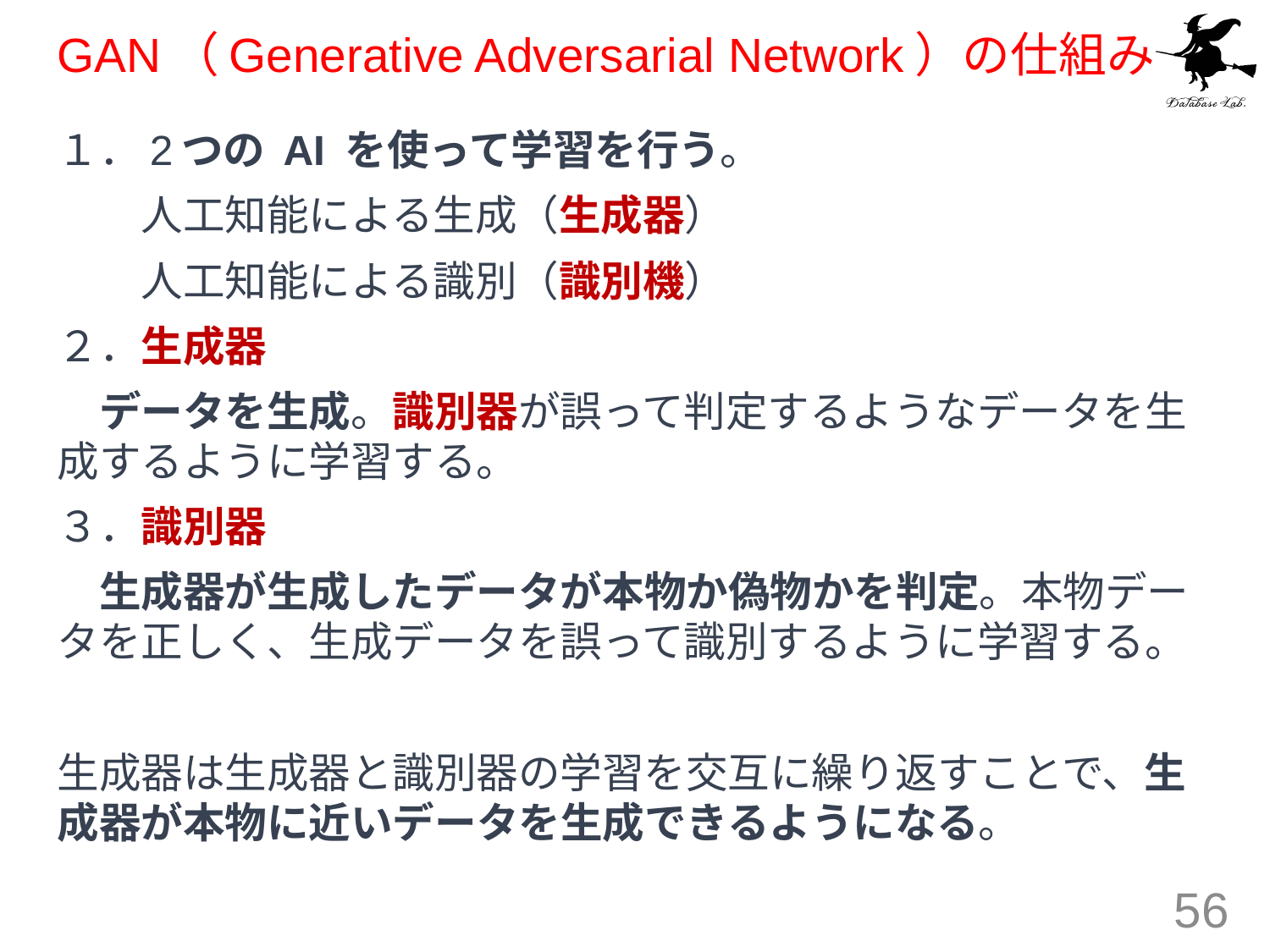

# GAN（Generative Adversarial Network）の仕組み
１．2つの AI を使って学習を行う。
　　人工知能による生成（生成器）
　　人工知能による識別（識別機）
２．生成器
　データを生成。識別器が誤って判定するようなデータを生成するように学習する。
３．識別器
　生成器が生成したデータが本物か偽物かを判定。本物データを正しく、生成データを誤って識別するように学習する。

生成器は生成器と識別器の学習を交互に繰り返すことで、生成器が本物に近いデータを生成できるようになる。
56